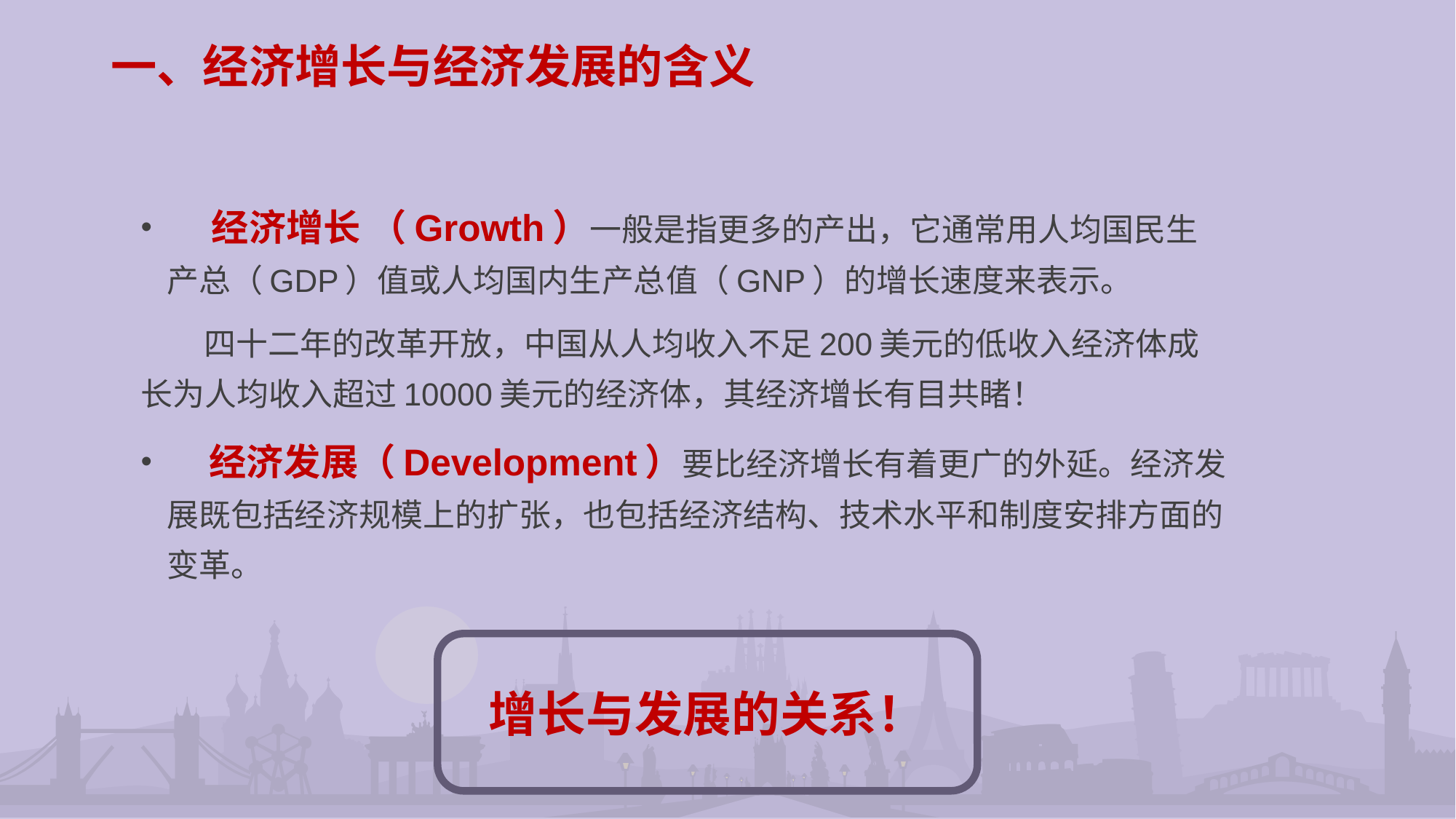

# 一、经济增长与经济发展的含义
     经济增长 （Growth）一般是指更多的产出，它通常用人均国民生产总（GDP）值或人均国内生产总值（GNP）的增长速度来表示。
        四十二年的改革开放，中国从人均收入不足200美元的低收入经济体成长为人均收入超过10000美元的经济体，其经济增长有目共睹！
     经济发展（Development）要比经济增长有着更广的外延。经济发展既包括经济规模上的扩张，也包括经济结构、技术水平和制度安排方面的变革。

增长与发展的关系！